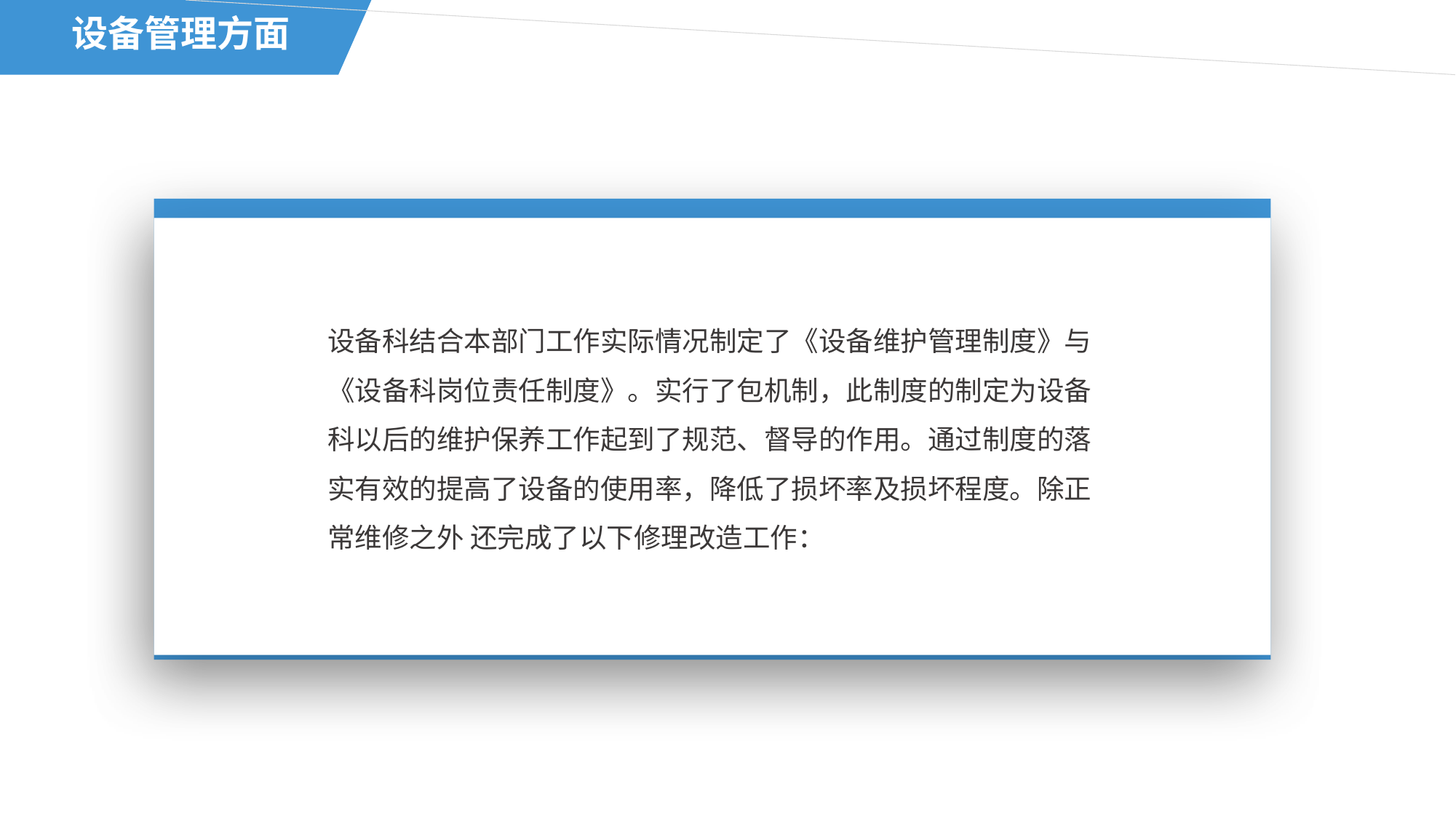

设备管理方面

设备科结合本部门工作实际情况制定了《设备维护管理制度》与《设备科岗位责任制度》。实行了包机制，此制度的制定为设备科以后的维护保养工作起到了规范、督导的作用。通过制度的落实有效的提高了设备的使用率，降低了损坏率及损坏程度。除正常维修之外 还完成了以下修理改造工作：
PPT下载 http://www.ypppt.com/xiazai/